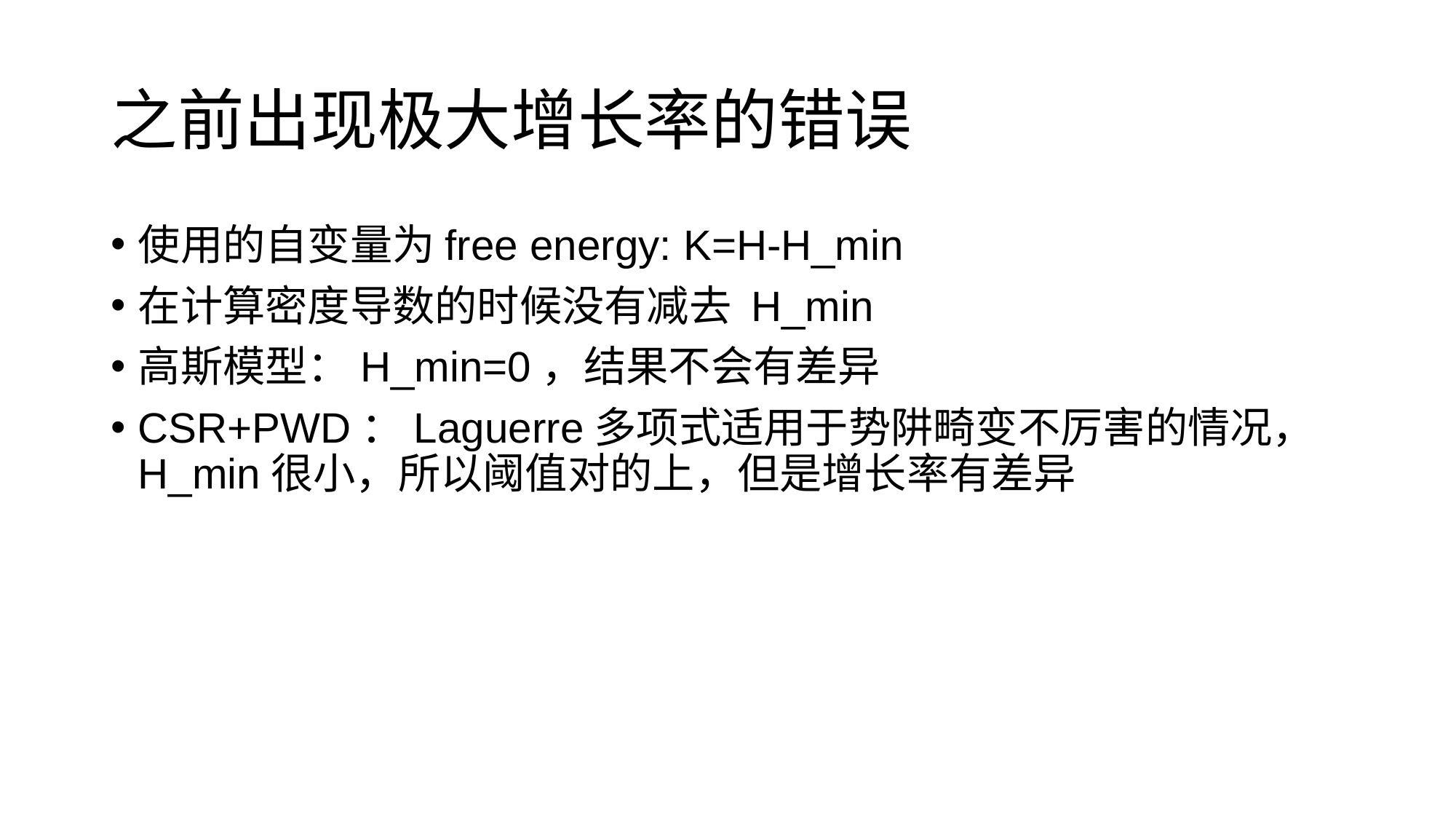

# 之前出现极大增长率的错误
使用的自变量为free energy: K=H-H_min
在计算密度导数的时候没有减去 H_min
高斯模型：H_min=0，结果不会有差异
CSR+PWD：Laguerre多项式适用于势阱畸变不厉害的情况，H_min很小，所以阈值对的上，但是增长率有差异